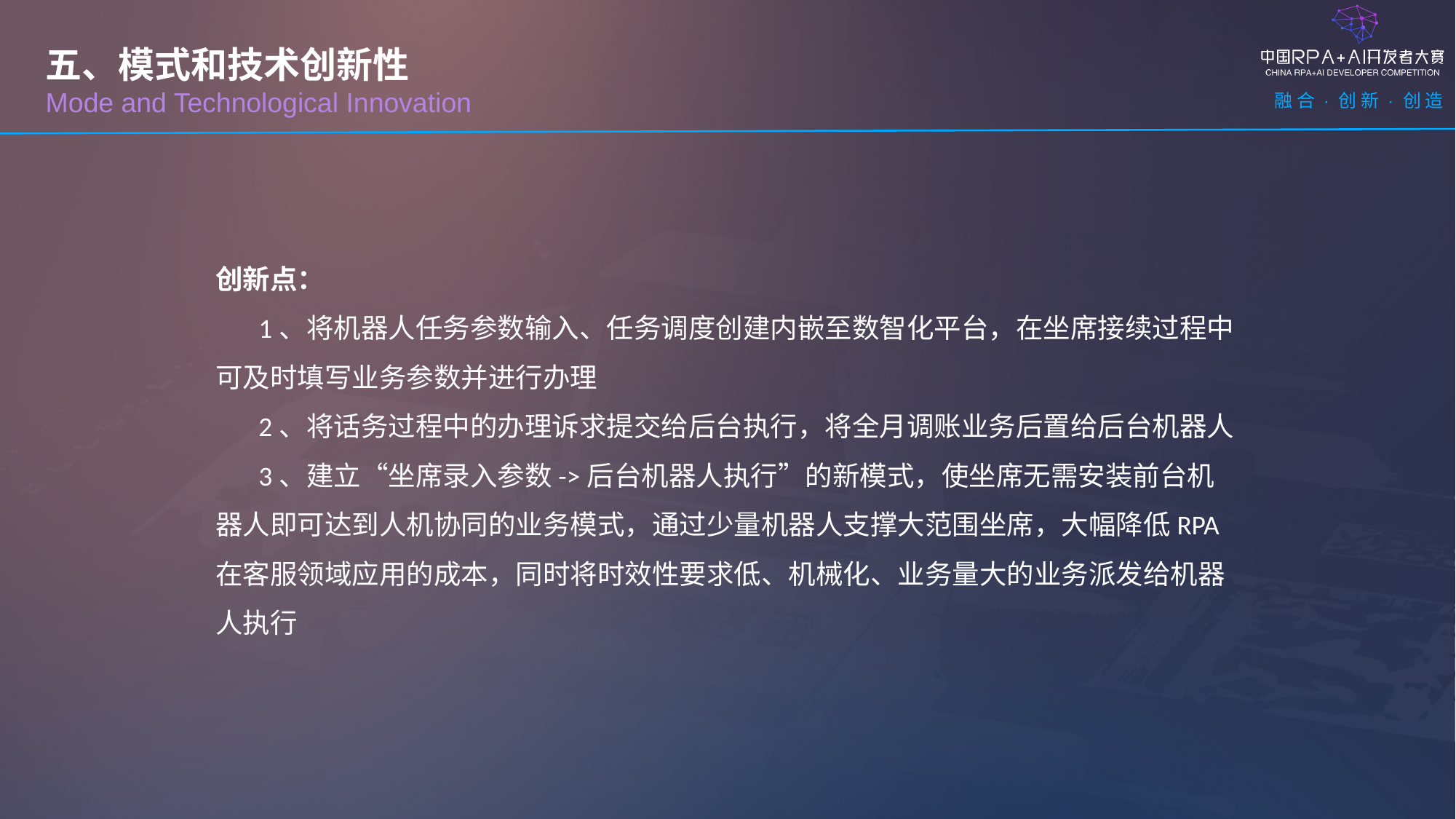

五、模式和技术创新性
Mode and Technological Innovation
创新点：
       1、将机器人任务参数输入、任务调度创建内嵌至数智化平台，在坐席接续过程中可及时填写业务参数并进行办理
       2、将话务过程中的办理诉求提交给后台执行，将全月调账业务后置给后台机器人
       3、建立“坐席录入参数->后台机器人执行”的新模式，使坐席无需安装前台机器人即可达到人机协同的业务模式，通过少量机器人支撑大范围坐席，大幅降低RPA在客服领域应用的成本，同时将时效性要求低、机械化、业务量大的业务派发给机器人执行